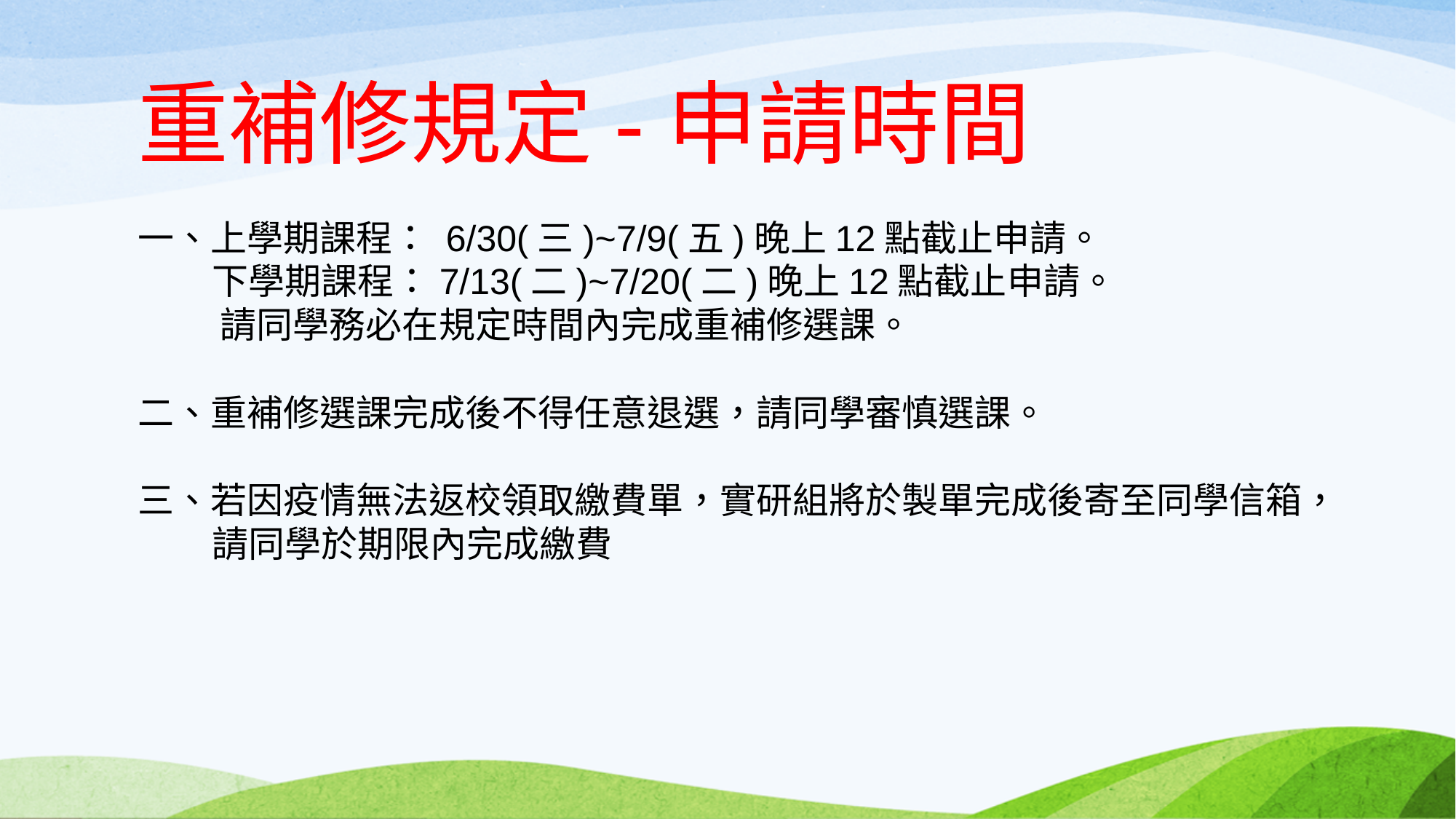

# 重補修規定-申請時間
一、上學期課程： 6/30(三)~7/9(五)晚上12點截止申請。
        下學期課程：7/13(二)~7/20(二)晚上12點截止申請。
         請同學務必在規定時間內完成重補修選課。

二、重補修選課完成後不得任意退選，請同學審慎選課。

三、若因疫情無法返校領取繳費單，實研組將於製單完成後寄至同學信箱，
        請同學於期限內完成繳費